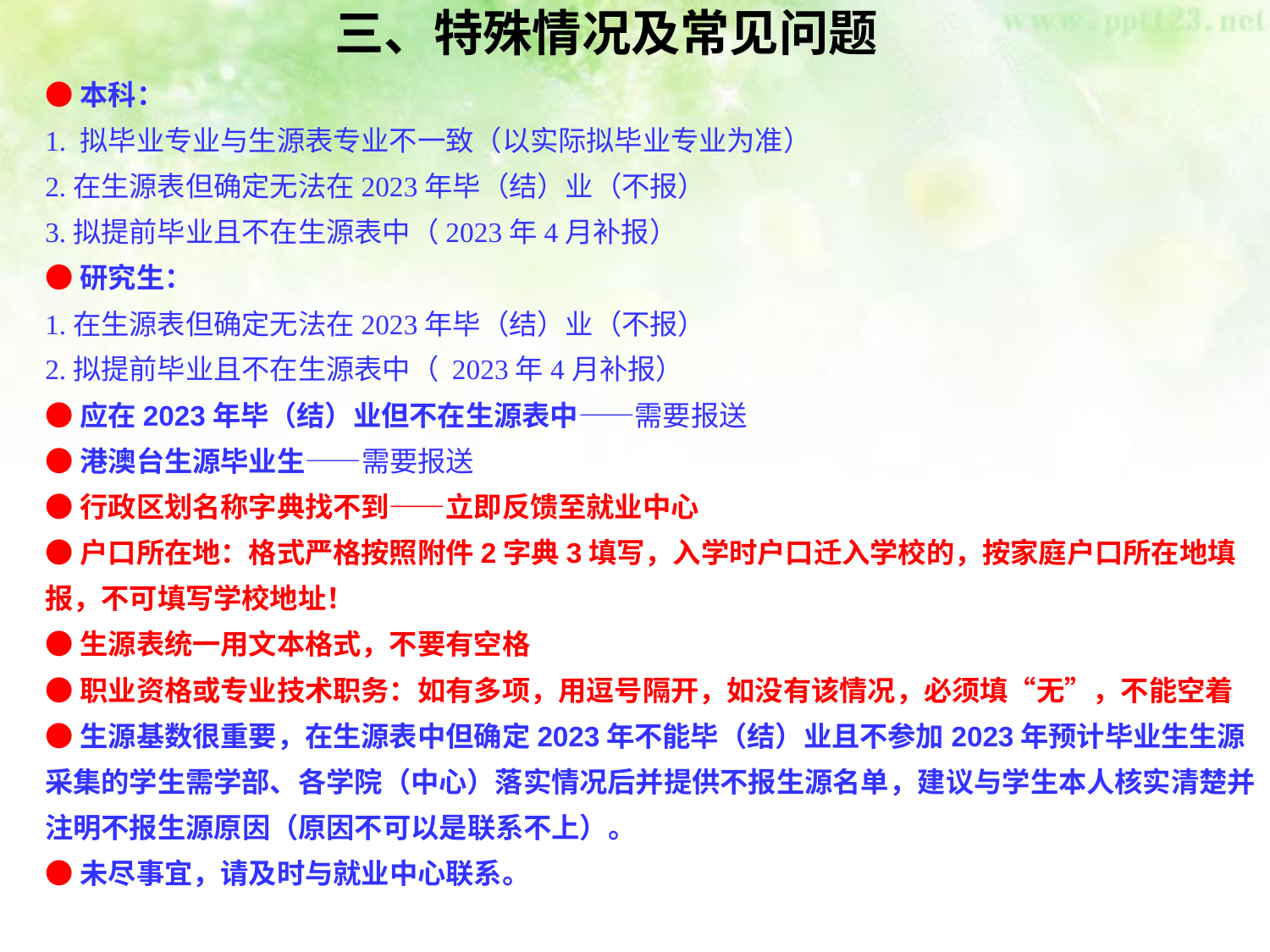

# 三、特殊情况及常见问题
●本科：
1. 拟毕业专业与生源表专业不一致（以实际拟毕业专业为准）
2.在生源表但确定无法在2023年毕（结）业（不报）
3.拟提前毕业且不在生源表中（2023年4月补报）
●研究生：
1.在生源表但确定无法在2023年毕（结）业（不报）
2.拟提前毕业且不在生源表中（ 2023年4月补报）
●应在2023年毕（结）业但不在生源表中——需要报送
●港澳台生源毕业生——需要报送
●行政区划名称字典找不到——立即反馈至就业中心
●户口所在地：格式严格按照附件2字典3填写，入学时户口迁入学校的，按家庭户口所在地填报，不可填写学校地址！
●生源表统一用文本格式，不要有空格
●职业资格或专业技术职务：如有多项，用逗号隔开，如没有该情况，必须填“无”，不能空着
●生源基数很重要，在生源表中但确定2023年不能毕（结）业且不参加2023年预计毕业生生源采集的学生需学部、各学院（中心）落实情况后并提供不报生源名单，建议与学生本人核实清楚并注明不报生源原因（原因不可以是联系不上）。
●未尽事宜，请及时与就业中心联系。